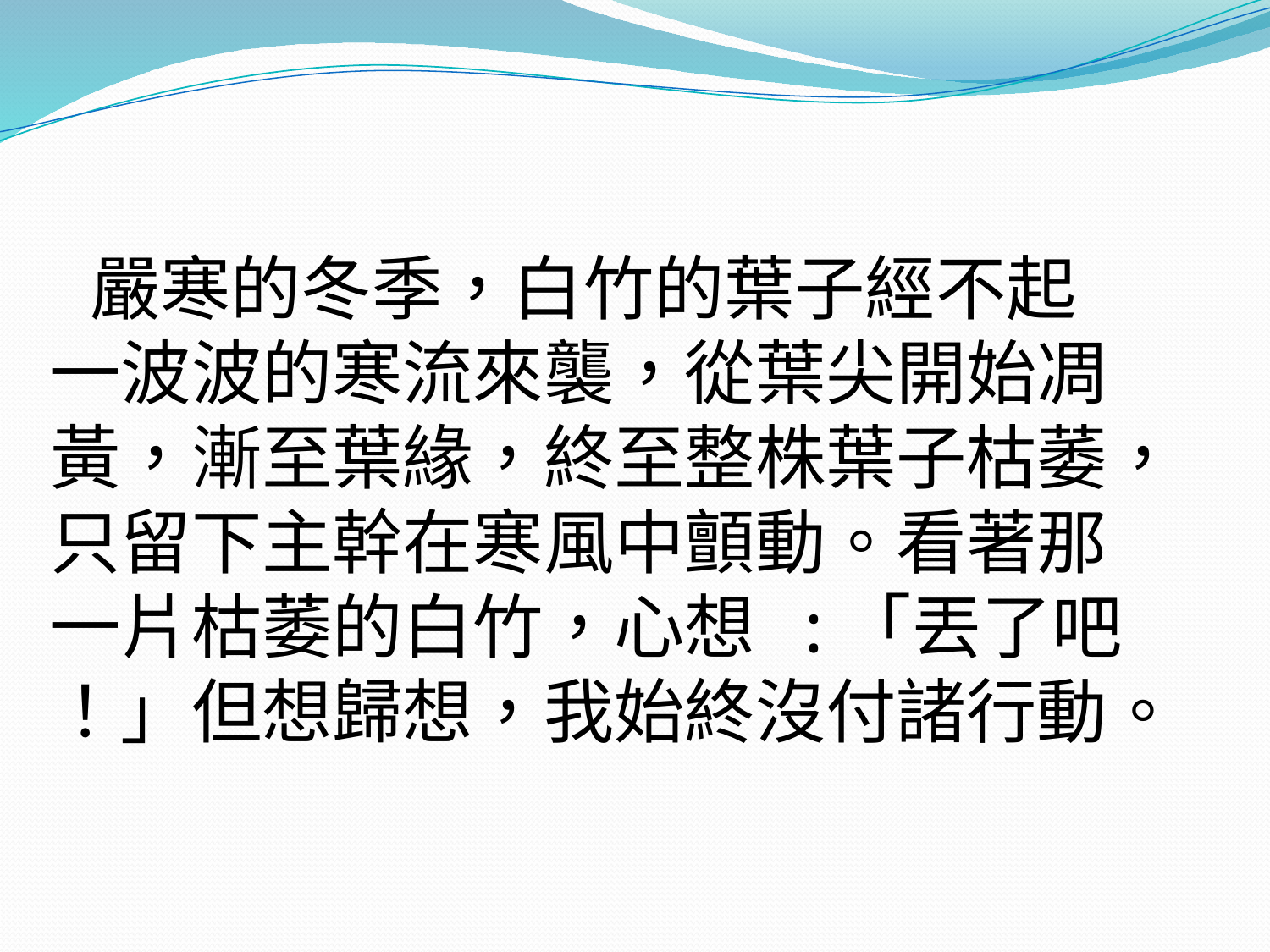

嚴寒的冬季，白竹的葉子經不起一波波的寒流來襲，從葉尖開始凋黃，漸至葉緣，終至整株葉子枯萎，只留下主幹在寒風中顫動。看著那一片枯萎的白竹，心想  :「丟了吧 ！」但想歸想，我始終沒付諸行動。